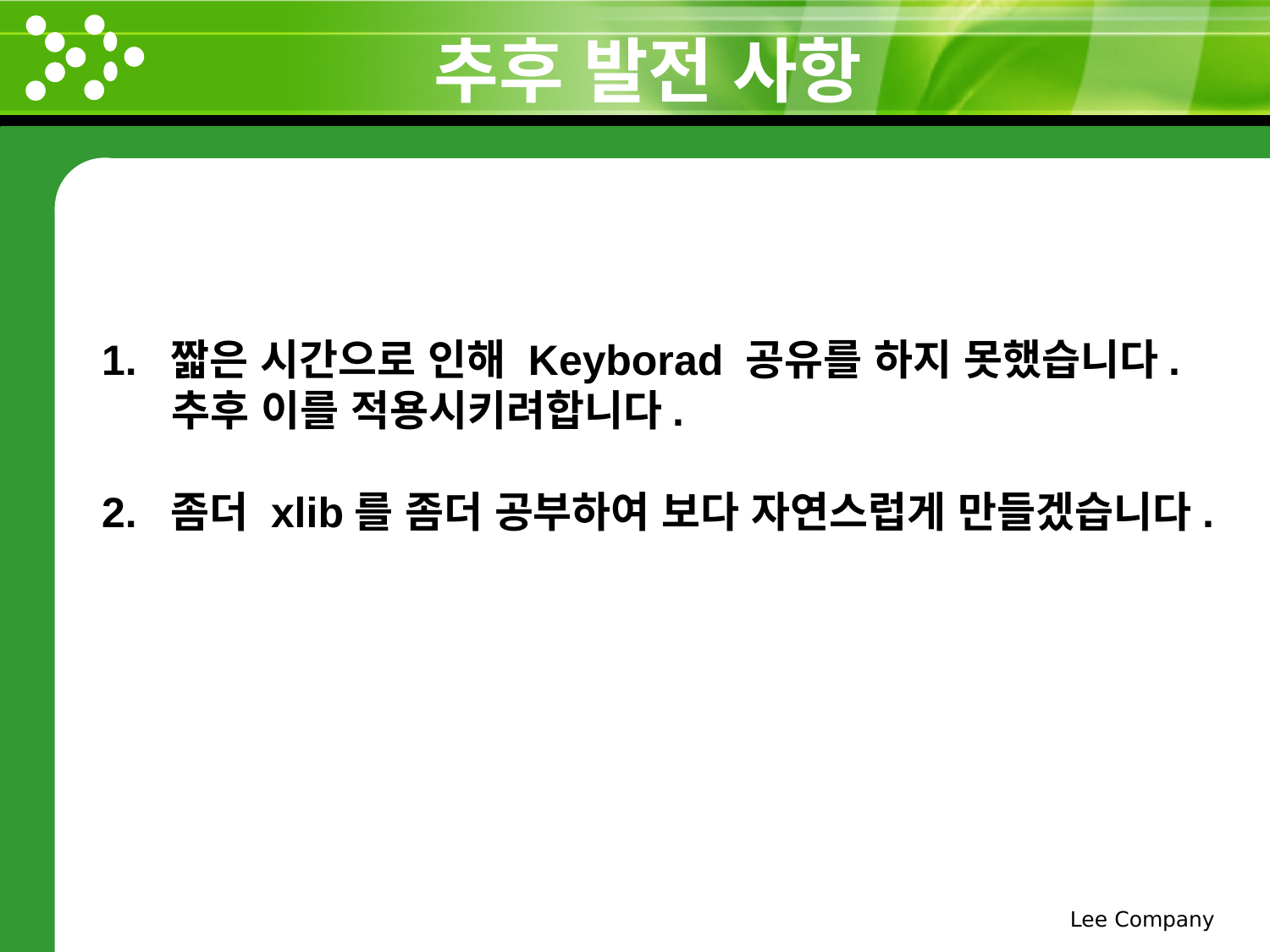

# 추후 발전 사항
1.  짧은 시간으로 인해 Keyborad 공유를 하지 못했습니다.
     추후 이를 적용시키려합니다.

2.  좀더 xlib를 좀더 공부하여 보다 자연스럽게 만들겠습니다.
Lee Company